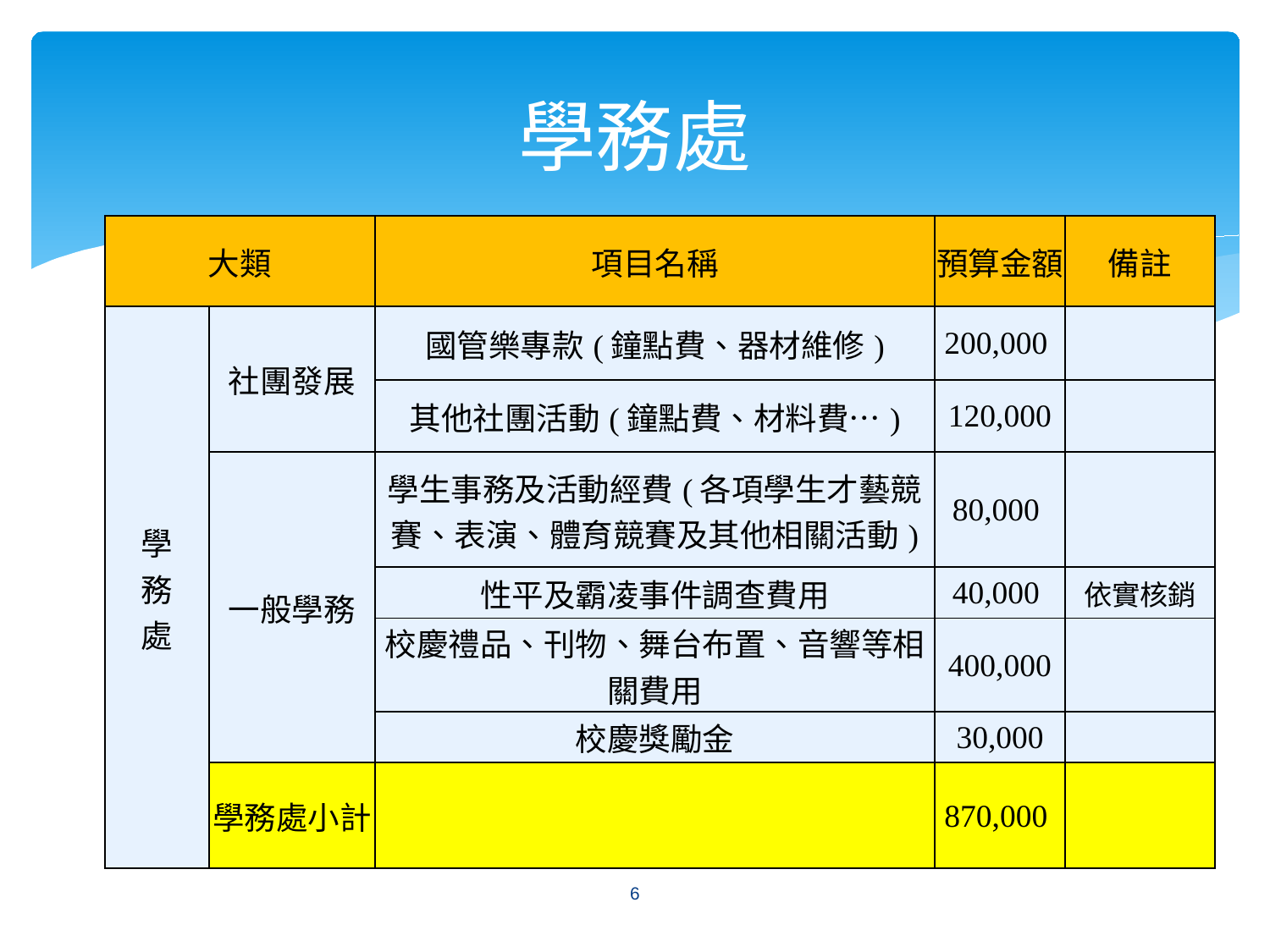

# 學務處
| 大類 |  | 項目名稱 | 預算金額 | 備註 |
| --- | --- | --- | --- | --- |
| 學 務 處 | 社團發展 | 國管樂專款(鐘點費、器材維修) | 200,000 |  |
|  |  | 其他社團活動(鐘點費、材料費…) | 120,000 |  |
|  | 一般學務 | 學生事務及活動經費(各項學生才藝競賽、表演、體育競賽及其他相關活動) | 80,000 |  |
|  |  | 性平及霸凌事件調查費用 | 40,000 | 依實核銷 |
|  |  | 校慶禮品、刊物、舞台布置、音響等相關費用 | 400,000 |  |
|  |  | 校慶獎勵金 | 30,000 |  |
|  | 學務處小計 |  | 870,000 |  |
6